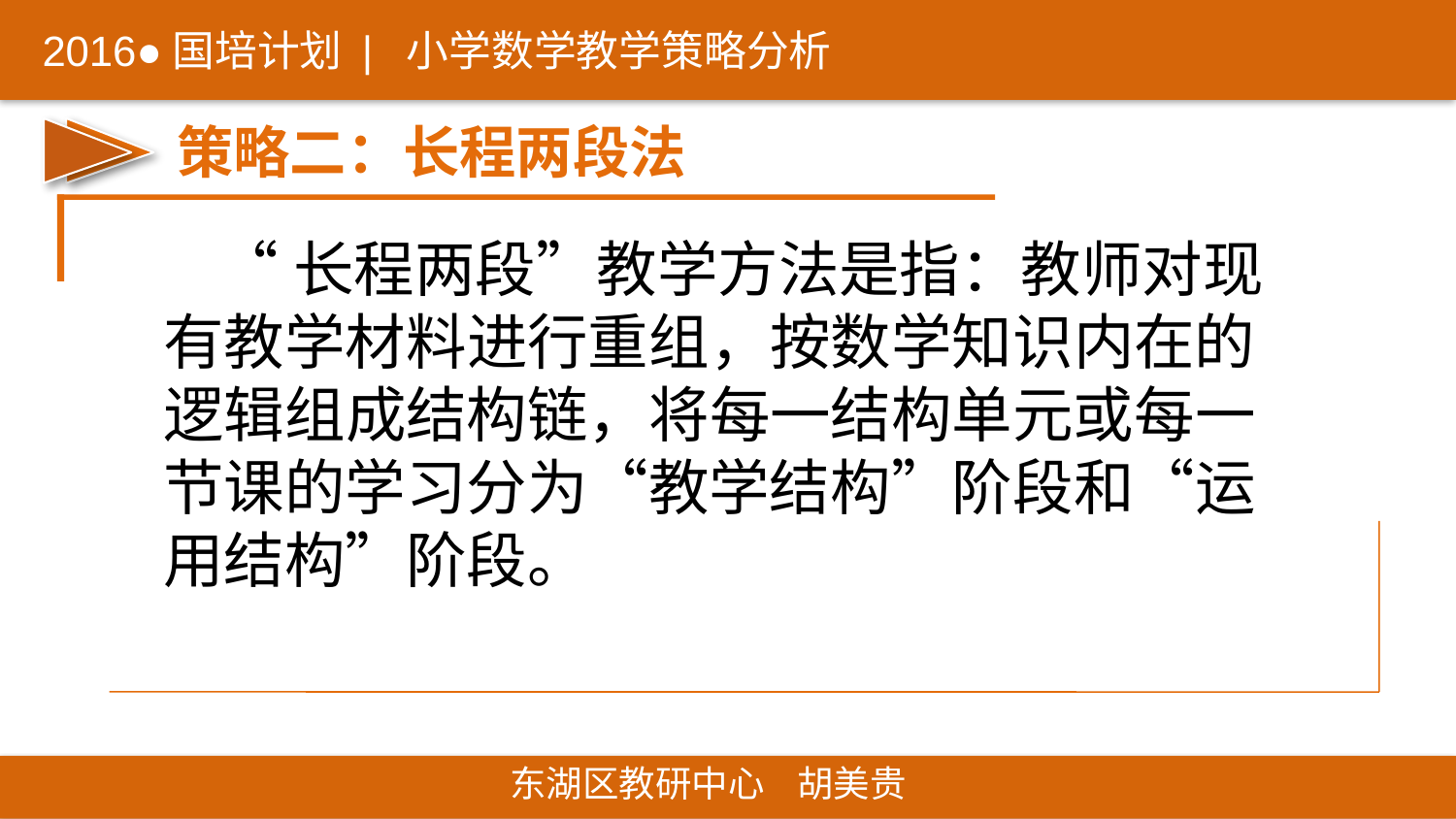

“长程两段”教学方法是指：教师对现有教学材料进行重组，按数学知识内在的逻辑组成结构链，将每一结构单元或每一节课的学习分为“教学结构”阶段和“运用结构”阶段。